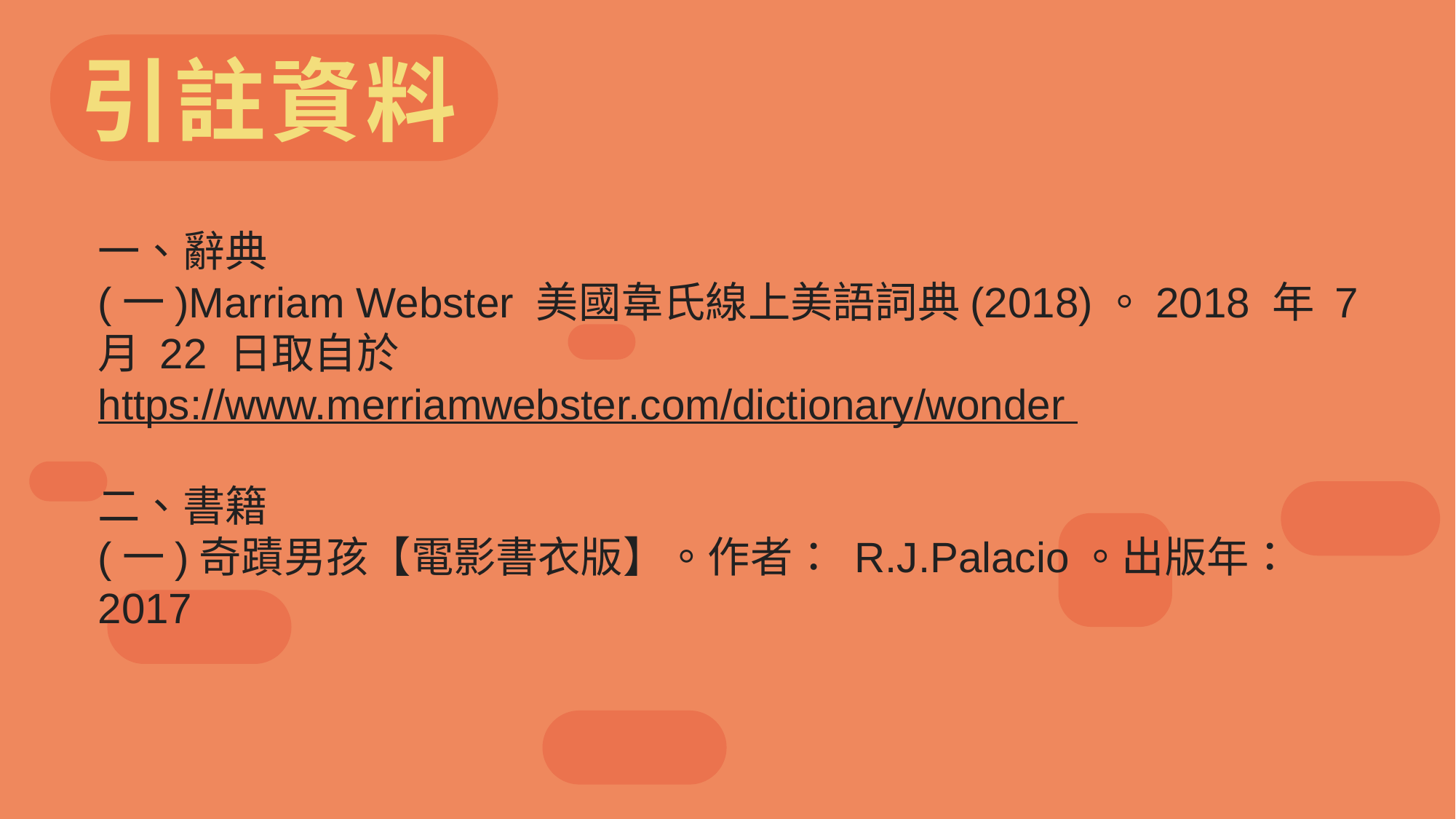

引註資料
一、辭典
(一)Marriam Webster 美國韋氏線上美語詞典(2018)。2018 年 7 月 22 日取自於
https://www.merriamwebster.com/dictionary/wonder

二、書籍
(一)奇蹟男孩【電影書衣版】。作者： R.J.Palacio。出版年：2017